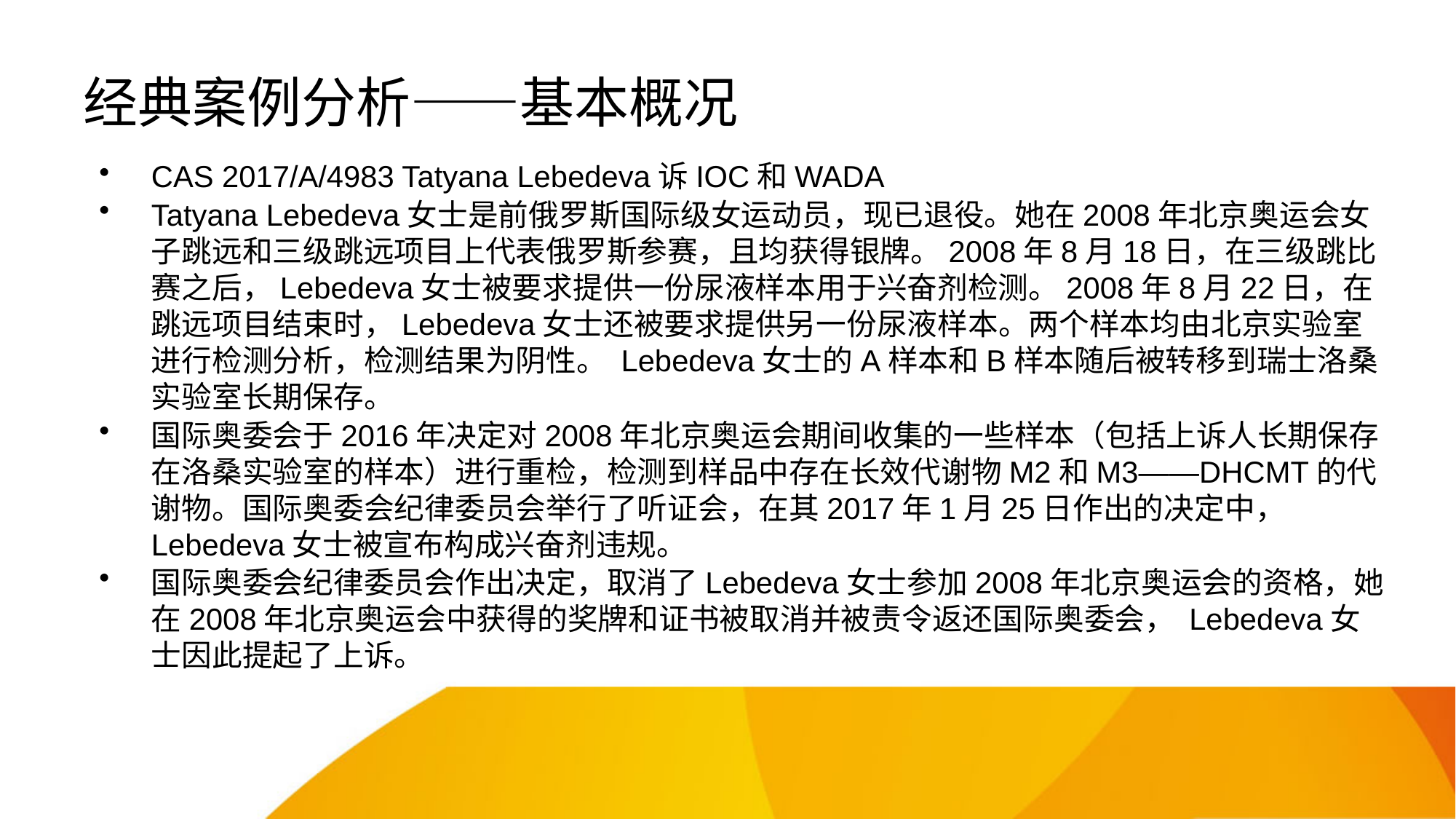

# 经典案例分析——基本概况
CAS 2017/A/4983 Tatyana Lebedeva诉IOC和WADA
Tatyana Lebedeva女士是前俄罗斯国际级女运动员，现已退役。她在2008年北京奥运会女子跳远和三级跳远项目上代表俄罗斯参赛，且均获得银牌。2008年8月18日，在三级跳比赛之后，Lebedeva女士被要求提供一份尿液样本用于兴奋剂检测。2008年8月22日，在跳远项目结束时，Lebedeva女士还被要求提供另一份尿液样本。两个样本均由北京实验室进行检测分析，检测结果为阴性。 Lebedeva女士的A样本和B样本随后被转移到瑞士洛桑实验室长期保存。
国际奥委会于2016年决定对2008年北京奥运会期间收集的一些样本（包括上诉人长期保存在洛桑实验室的样本）进行重检，检测到样品中存在长效代谢物M2和M3——DHCMT的代谢物。国际奥委会纪律委员会举行了听证会，在其2017年1月25日作出的决定中， Lebedeva女士被宣布构成兴奋剂违规。
国际奥委会纪律委员会作出决定，取消了Lebedeva女士参加2008年北京奥运会的资格，她在2008年北京奥运会中获得的奖牌和证书被取消并被责令返还国际奥委会， Lebedeva女士因此提起了上诉。